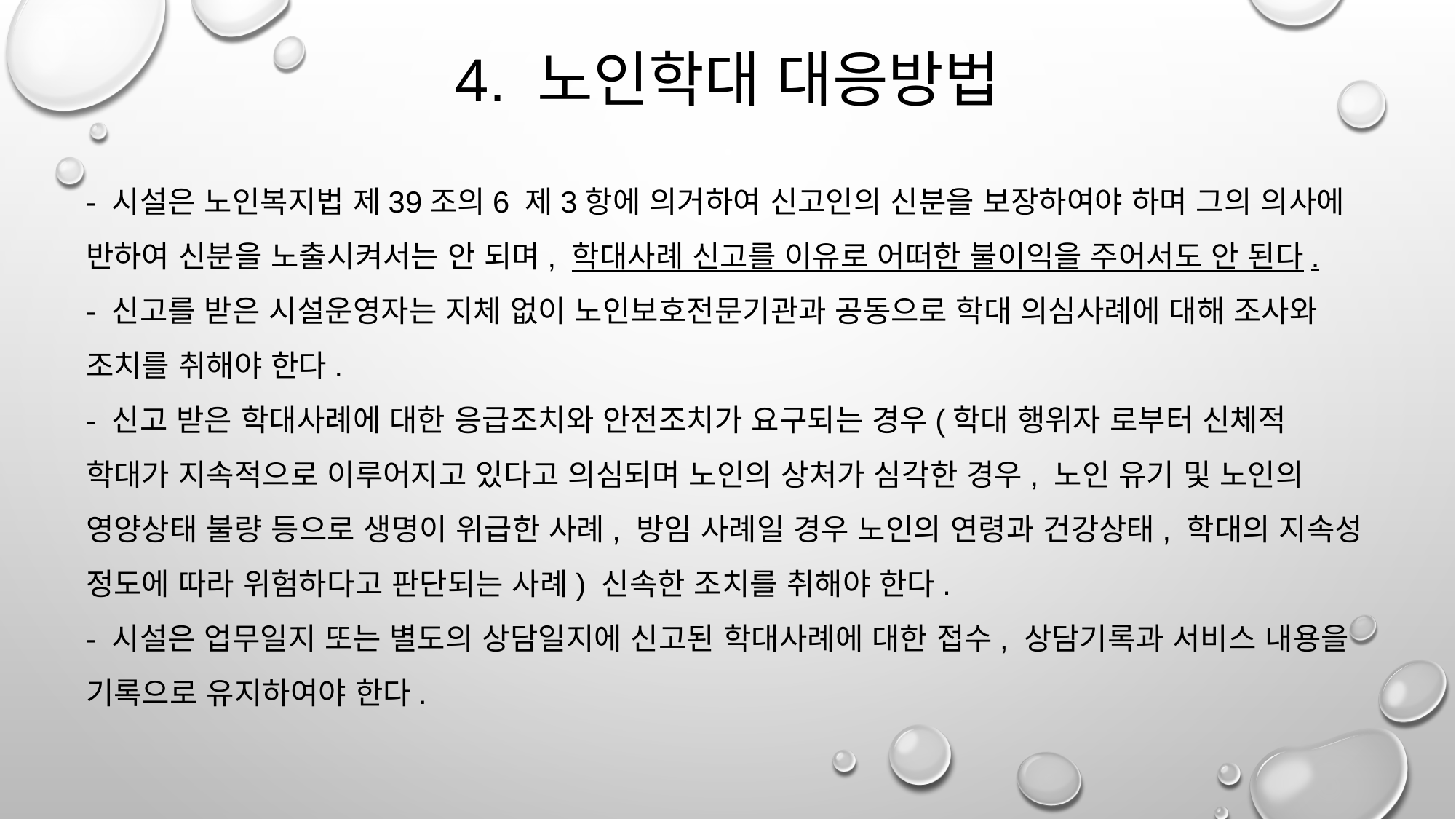

4. 노인학대 대응방법
- 시설은 노인복지법 제39조의6 제3항에 의거하여 신고인의 신분을 보장하여야 하며 그의 의사에 반하여 신분을 노출시켜서는 안 되며, 학대사례 신고를 이유로 어떠한 불이익을 주어서도 안 된다.
- 신고를 받은 시설운영자는 지체 없이 노인보호전문기관과 공동으로 학대 의심사례에 대해 조사와 조치를 취해야 한다.
- 신고 받은 학대사례에 대한 응급조치와 안전조치가 요구되는 경우(학대 행위자 로부터 신체적 학대가 지속적으로 이루어지고 있다고 의심되며 노인의 상처가 심각한 경우, 노인 유기 및 노인의 영양상태 불량 등으로 생명이 위급한 사례, 방임 사례일 경우 노인의 연령과 건강상태, 학대의 지속성 정도에 따라 위험하다고 판단되는 사례) 신속한 조치를 취해야 한다.
- 시설은 업무일지 또는 별도의 상담일지에 신고된 학대사례에 대한 접수, 상담기록과 서비스 내용을 기록으로 유지하여야 한다.